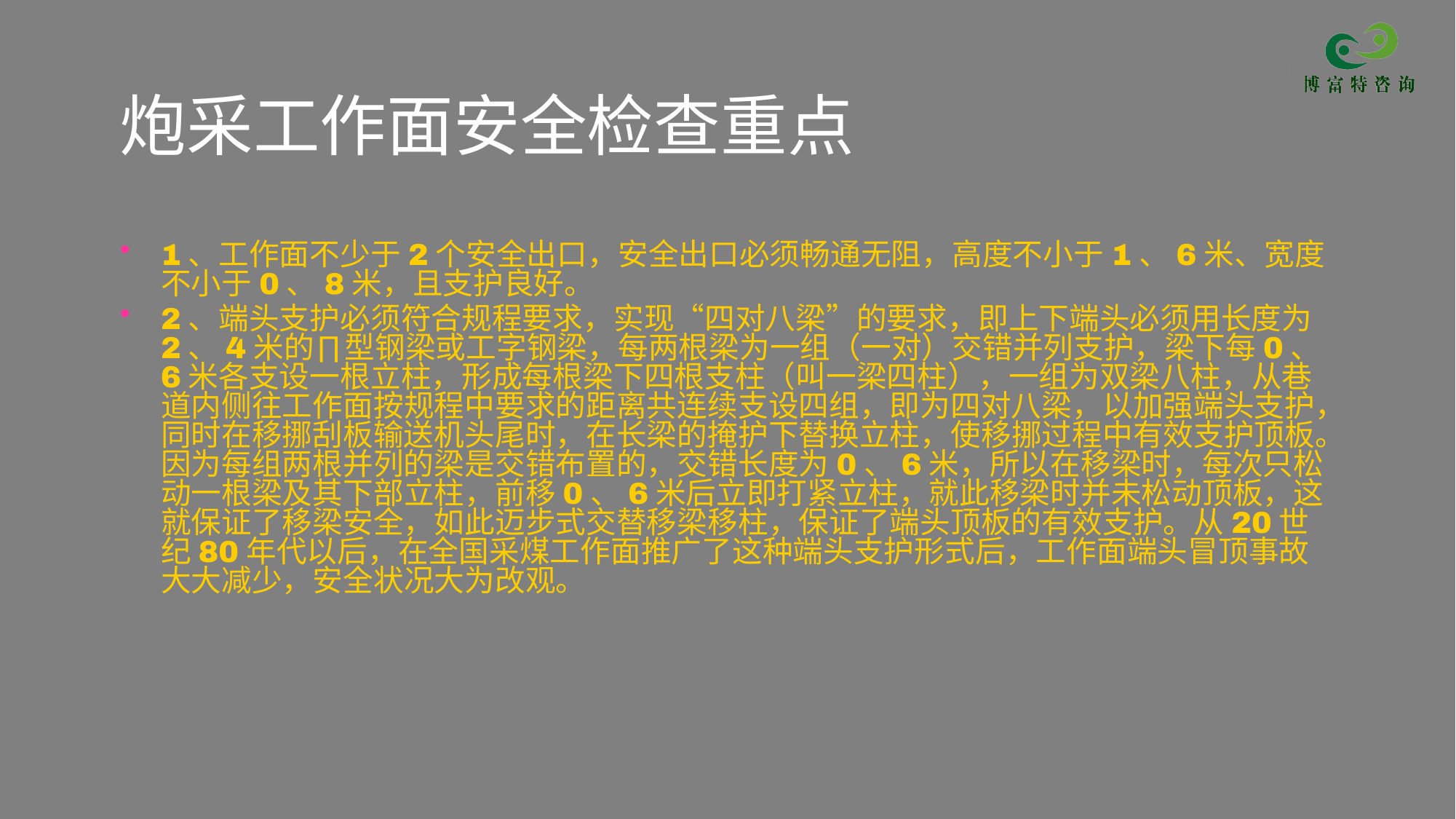

# 炮采工作面安全检查重点
1、工作面不少于2个安全出口，安全出口必须畅通无阻，高度不小于1、6米、宽度不小于0、8米，且支护良好。
2、端头支护必须符合规程要求，实现“四对八梁”的要求，即上下端头必须用长度为2、4米的∏型钢梁或工字钢梁，每两根梁为一组（一对）交错并列支护，梁下每0、6米各支设一根立柱，形成每根梁下四根支柱（叫一梁四柱），一组为双梁八柱，从巷道内侧往工作面按规程中要求的距离共连续支设四组，即为四对八梁，以加强端头支护，同时在移挪刮板输送机头尾时，在长梁的掩护下替换立柱，使移挪过程中有效支护顶板。因为每组两根并列的梁是交错布置的，交错长度为0、6米，所以在移梁时，每次只松动一根梁及其下部立柱，前移0、6米后立即打紧立柱，就此移梁时并未松动顶板，这就保证了移梁安全，如此迈步式交替移梁移柱，保证了端头顶板的有效支护。从20世纪80年代以后，在全国采煤工作面推广了这种端头支护形式后，工作面端头冒顶事故大大减少，安全状况大为改观。